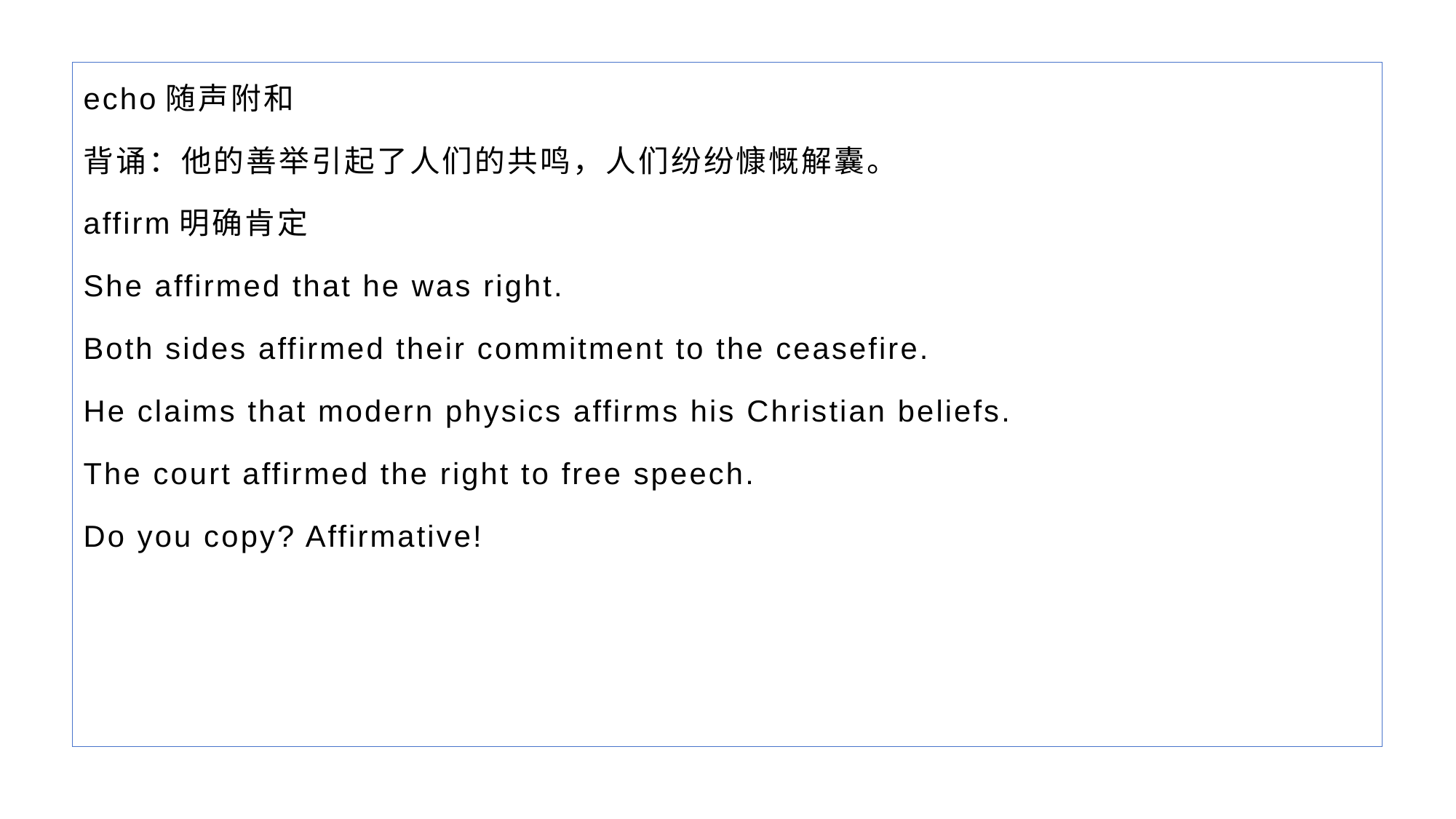

echo随声附和
背诵：他的善举引起了人们的共鸣，人们纷纷慷慨解囊。
affirm明确肯定
She affirmed that he was right.
Both sides affirmed their commitment to the ceasefire.
He claims that modern physics affirms his Christian beliefs.
The court affirmed the right to free speech.
Do you copy? Affirmative!